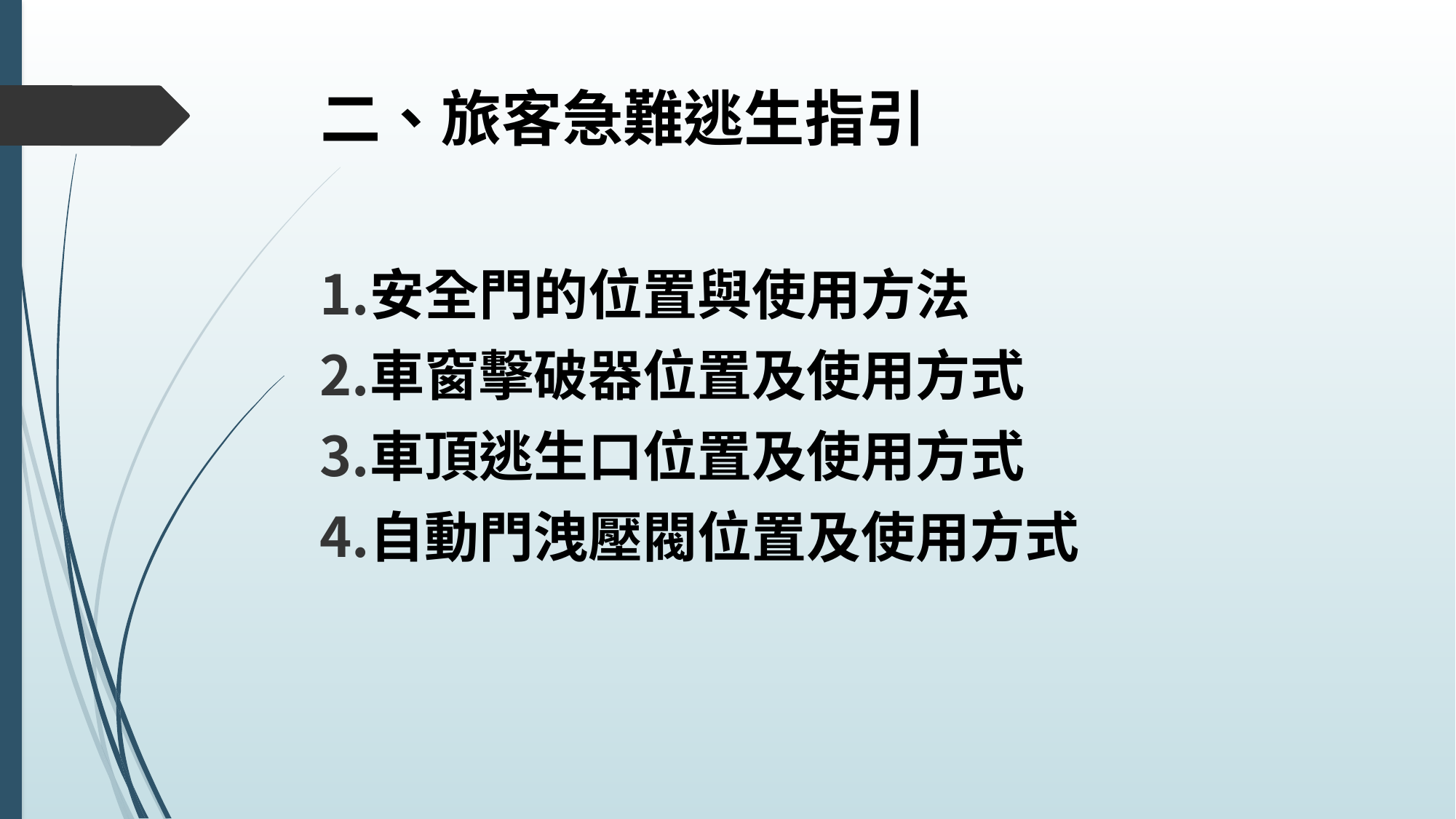

# 二、旅客急難逃生指引
安全門的位置與使用方法
車窗擊破器位置及使用方式
車頂逃生口位置及使用方式
自動門洩壓閥位置及使用方式